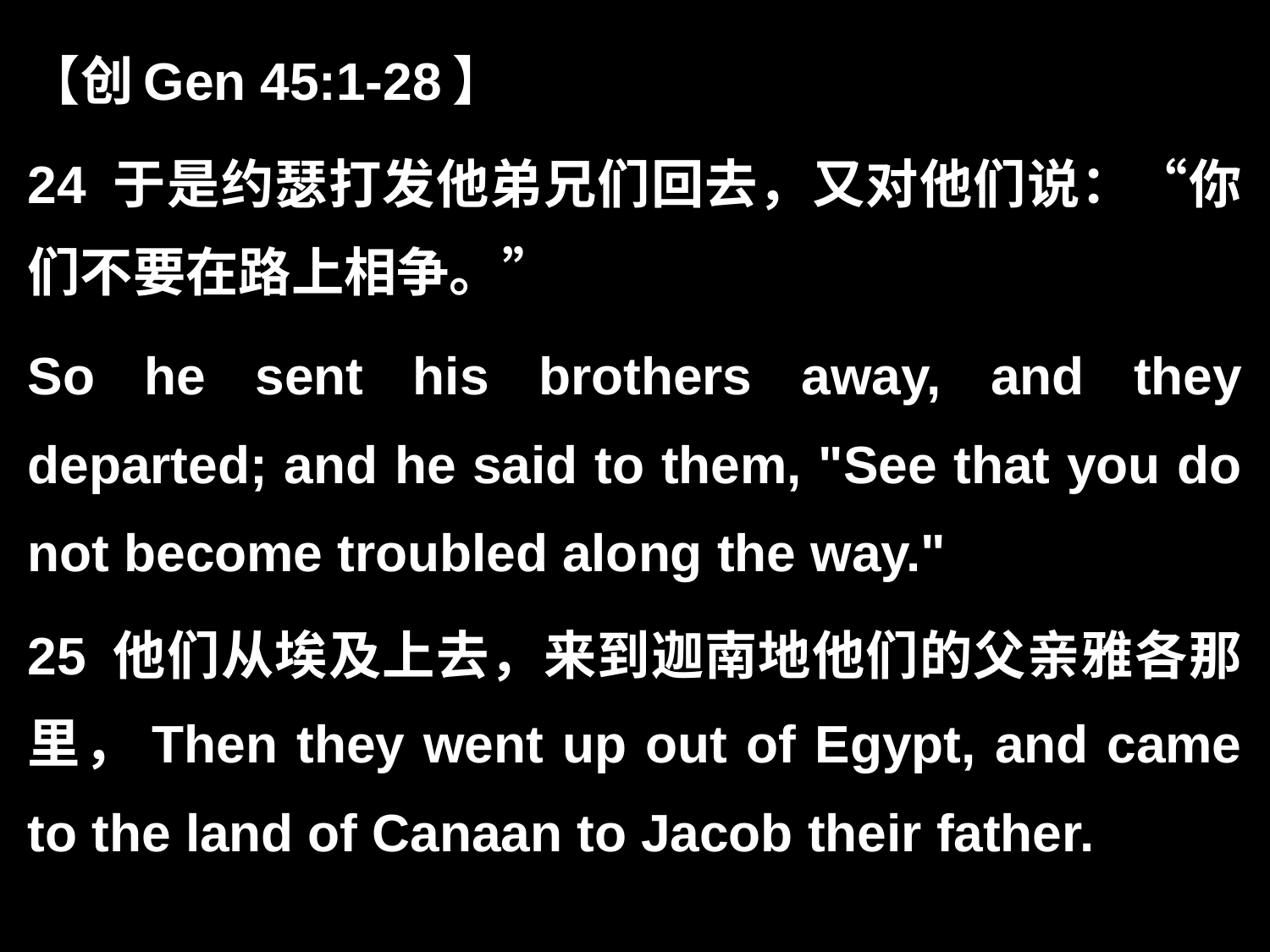

【创Gen 45:1-28】
24 于是约瑟打发他弟兄们回去，又对他们说：“你们不要在路上相争。”
So he sent his brothers away, and they departed; and he said to them, "See that you do not become troubled along the way."
25 他们从埃及上去，来到迦南地他们的父亲雅各那里，Then they went up out of Egypt, and came to the land of Canaan to Jacob their father.